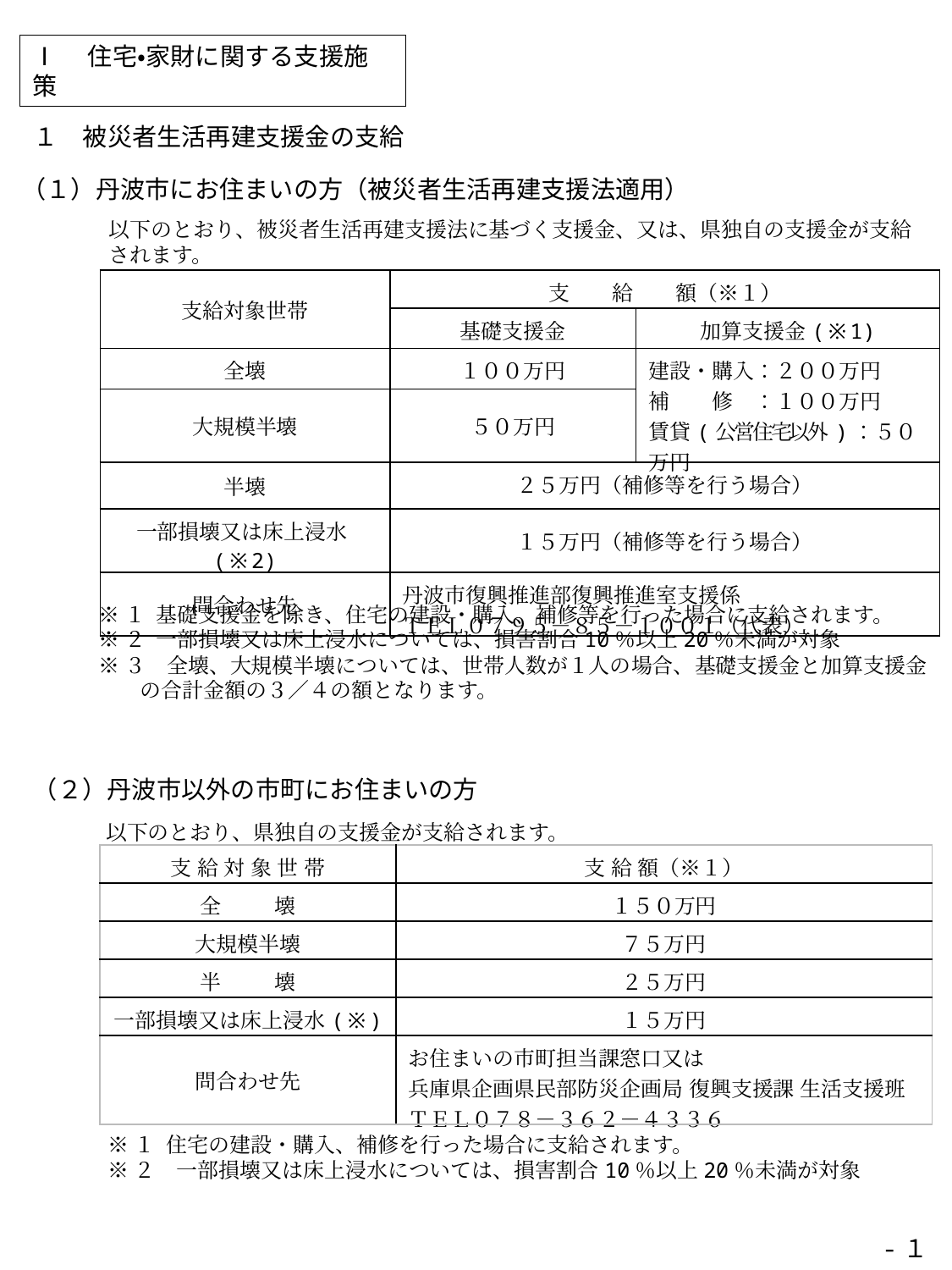

Ⅰ　住宅・家財に関する支援施策
１　被災者生活再建支援金の支給
（１）丹波市にお住まいの方（被災者生活再建支援法適用）
以下のとおり、被災者生活再建支援法に基づく支援金、又は、県独自の支援金が支給されます。
| 支給対象世帯 | 支　　給　　額（※１） |  |
| --- | --- | --- |
|  | 基礎支援金 | 加算支援金(※1) |
| 全壊 | １００万円 | 建設・購入：２００万円 補　　修　：１００万円 賃貸(公営住宅以外)：５０万円 |
| 大規模半壊 | ５０万円 |  |
| 半壊 | ２５万円（補修等を行う場合） |  |
| 一部損壊又は床上浸水(※2) | １５万円（補修等を行う場合） |  |
| 問合わせ先 | 丹波市復興推進部復興推進室支援係 ＴＥＬ０７９５－８５－１００１（代表） |  |
 ※１  基礎支援金を除き、住宅の建設・購入、補修等を行った場合に支給されます。
 ※２  一部損壊又は床上浸水については、損害割合10％以上20％未満が対象
 ※３　全壊、大規模半壊については、世帯人数が１人の場合、基礎支援金と加算支援金
　　 の合計金額の３／４の額となります。
（２）丹波市以外の市町にお住まいの方
　以下のとおり、県独自の支援金が支給されます。
| 支 給 対 象 世 帯 | 支 給 額（※１） |
| --- | --- |
| 全　　 壊 | １５０万円 |
| 大規模半壊 | ７５万円 |
| 半　　 壊 | ２５万円 |
| 一部損壊又は床上浸水(※) | １５万円 |
| 問合わせ先 | お住まいの市町担当課窓口又は 兵庫県企画県民部防災企画局 復興支援課 生活支援班 ＴＥＬ０７８－３６２－４３３６ |
※１  住宅の建設・購入、補修を行った場合に支給されます。
※２　一部損壊又は床上浸水については、損害割合10％以上20％未満が対象
-１-